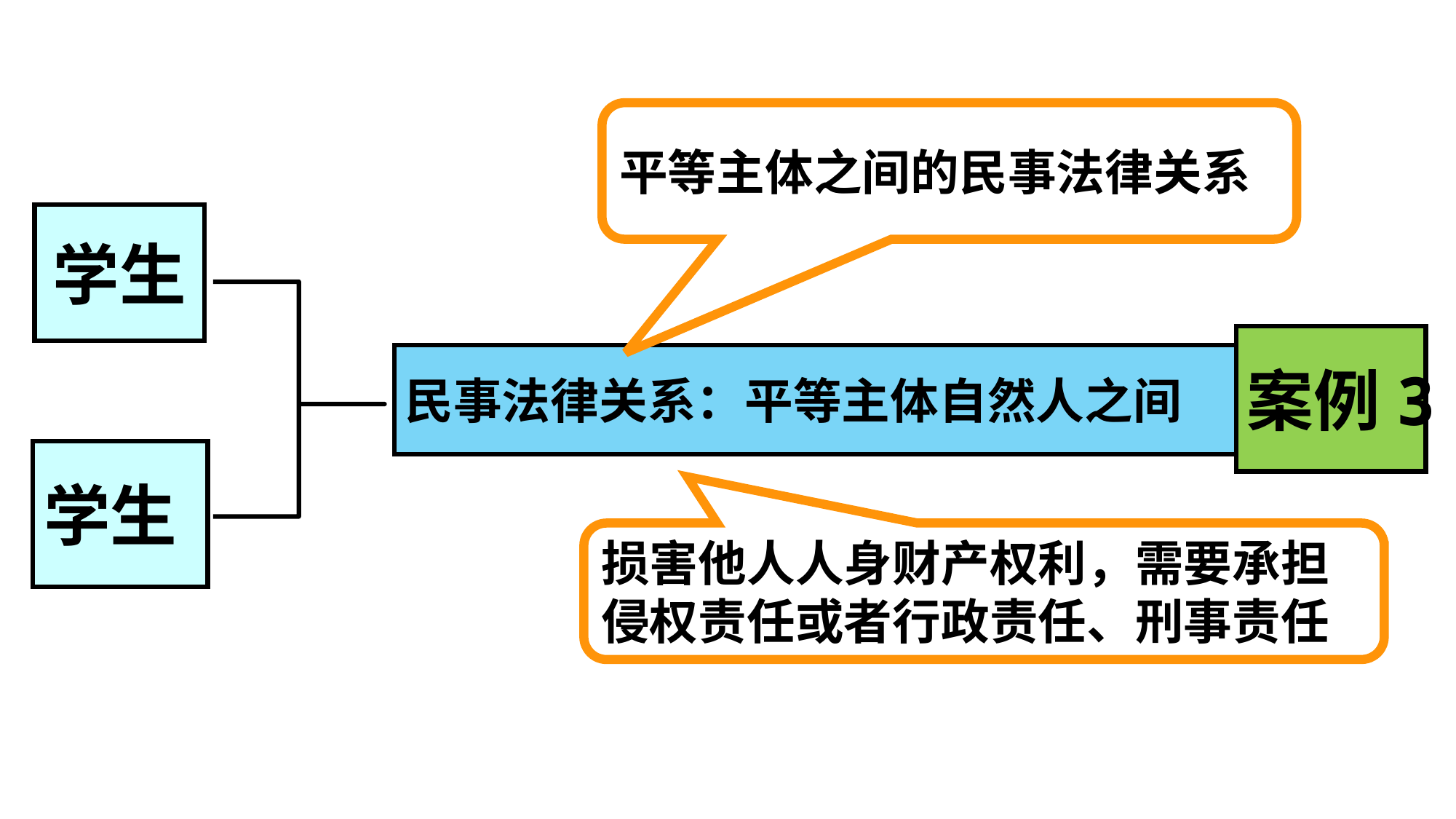

#
平等主体之间的民事法律关系
学生

案例3
民事法律关系：平等主体自然人之间
学生
损害他人人身财产权利，需要承担侵权责任或者行政责任、刑事责任